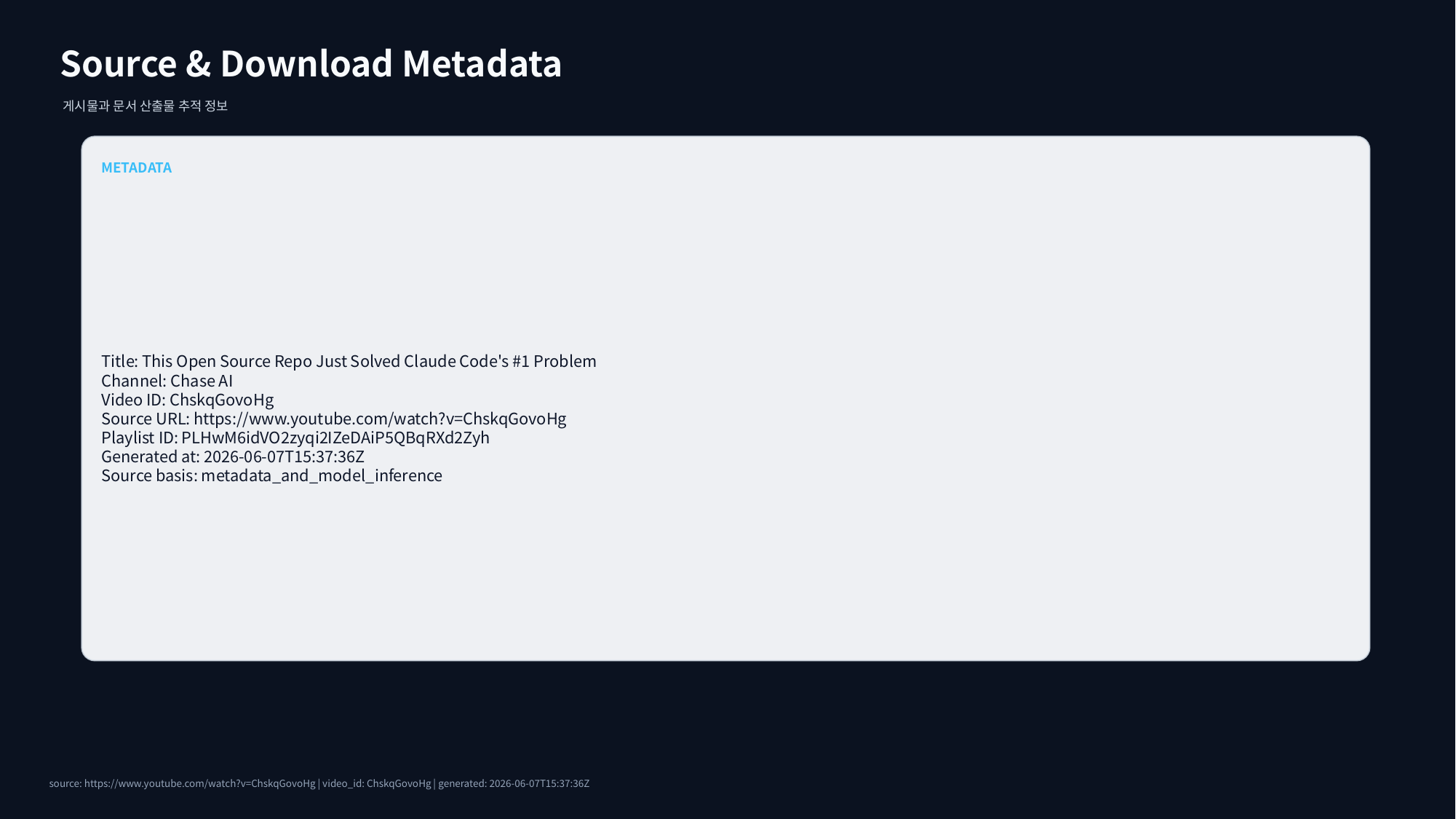

Source & Download Metadata
게시물과 문서 산출물 추적 정보

METADATA
Title: This Open Source Repo Just Solved Claude Code's #1 Problem
Channel: Chase AI
Video ID: ChskqGovoHg
Source URL: https://www.youtube.com/watch?v=ChskqGovoHg
Playlist ID: PLHwM6idVO2zyqi2IZeDAiP5QBqRXd2Zyh
Generated at: 2026-06-07T15:37:36Z
Source basis: metadata_and_model_inference
source: https://www.youtube.com/watch?v=ChskqGovoHg | video_id: ChskqGovoHg | generated: 2026-06-07T15:37:36Z